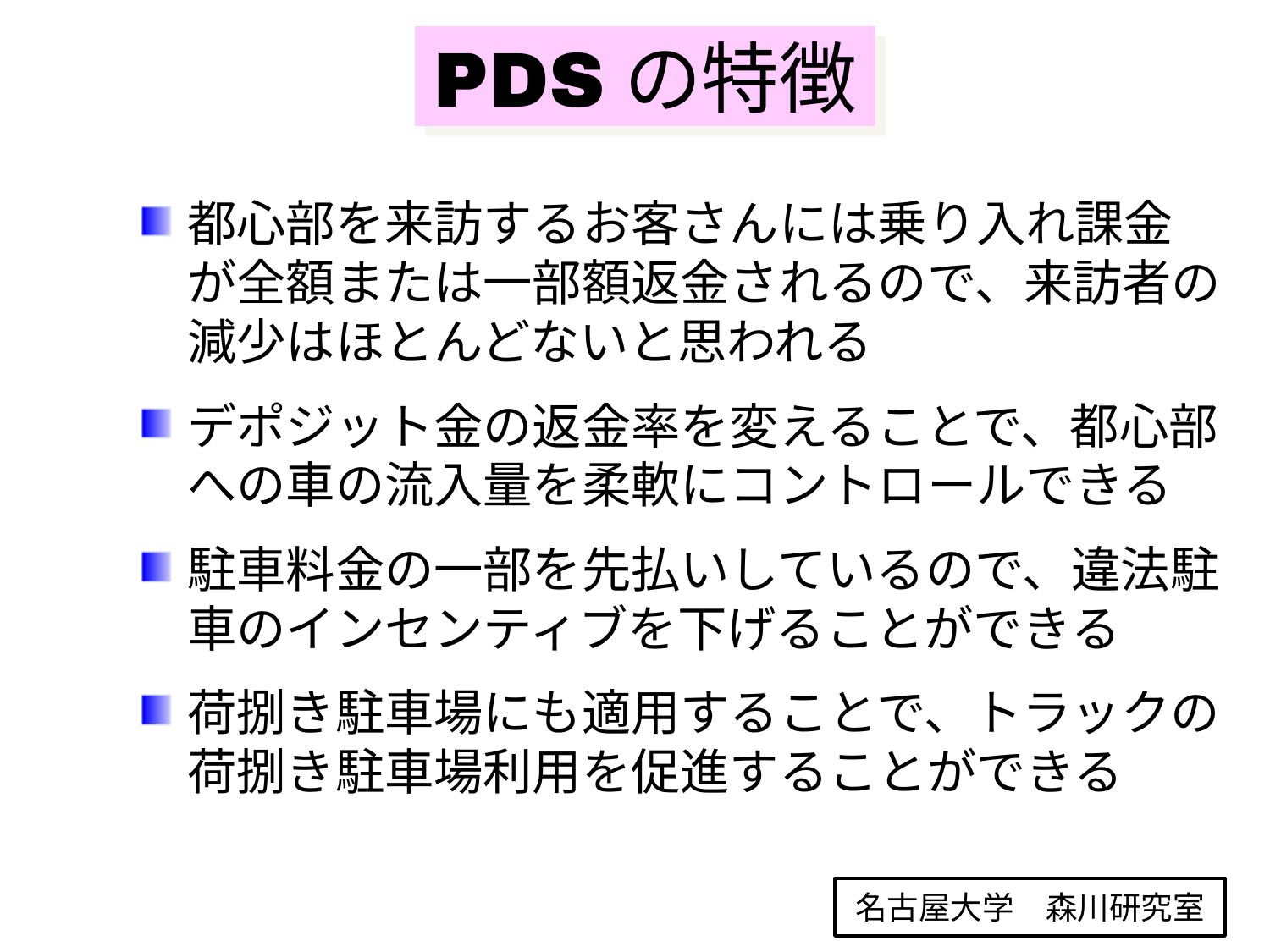

# PDSの特徴
都心部を来訪するお客さんには乗り入れ課金が全額または一部額返金されるので、来訪者の減少はほとんどないと思われる
デポジット金の返金率を変えることで、都心部への車の流入量を柔軟にコントロールできる
駐車料金の一部を先払いしているので、違法駐車のインセンティブを下げることができる
荷捌き駐車場にも適用することで、トラックの荷捌き駐車場利用を促進することができる
名古屋大学　森川研究室